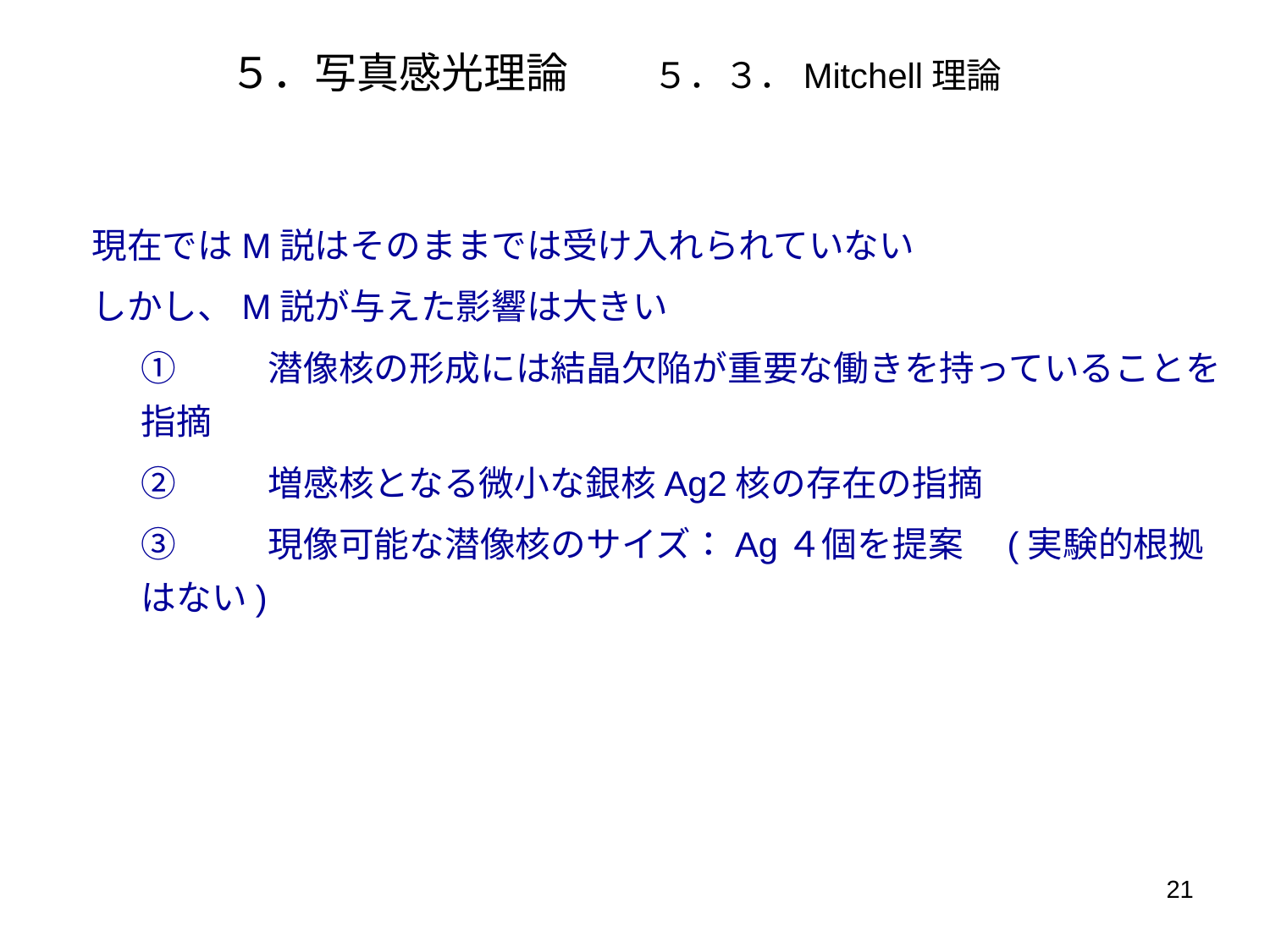

# ５．写真感光理論　　５．３．Mitchell理論
現在ではM説はそのままでは受け入れられていない
しかし、M説が与えた影響は大きい
①	潜像核の形成には結晶欠陥が重要な働きを持っていることを指摘
②	増感核となる微小な銀核Ag2核の存在の指摘
③	現像可能な潜像核のサイズ：Ag４個を提案　(実験的根拠はない)

21